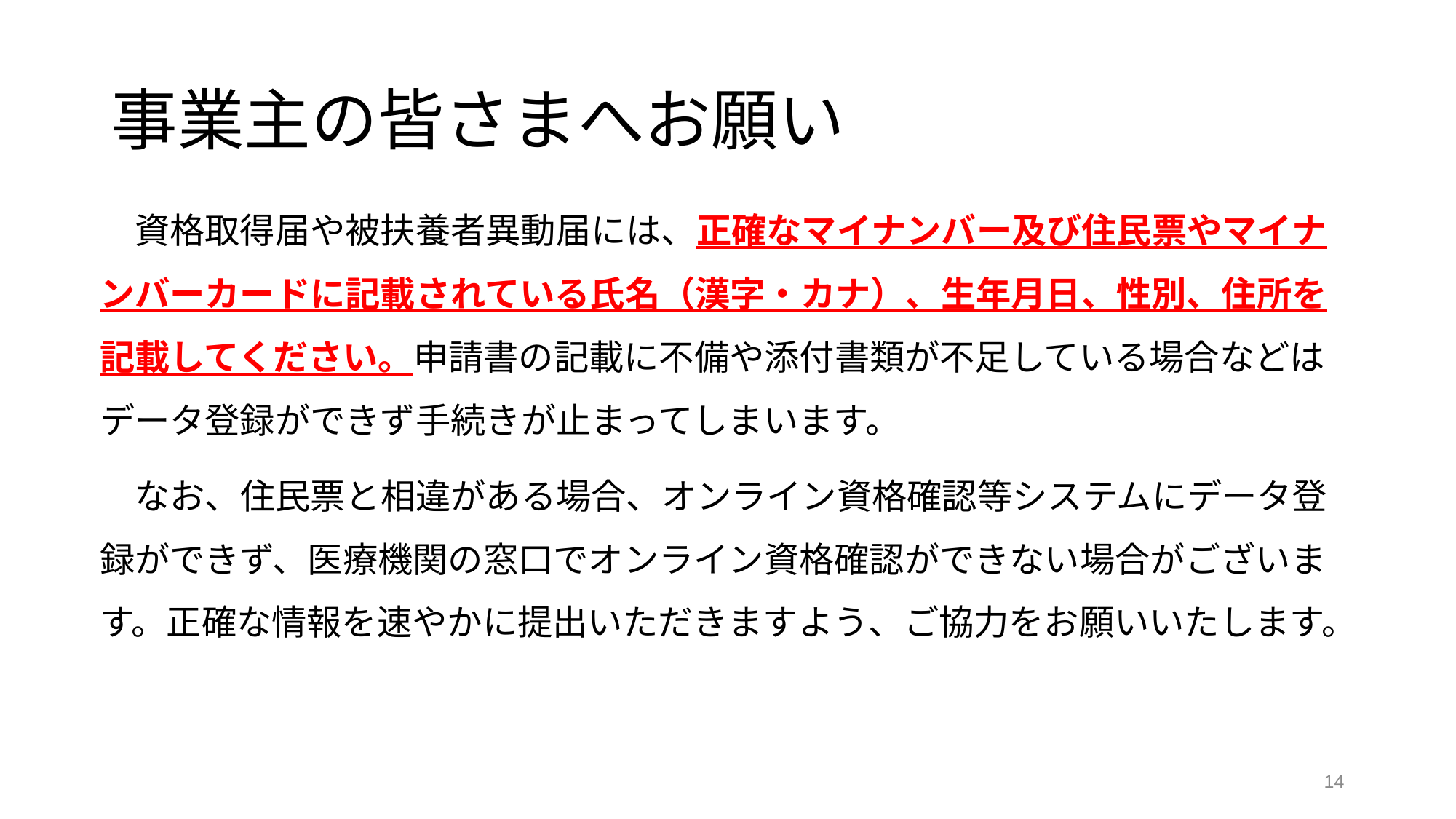

# 事業主の皆さまへお願い
　資格取得届や被扶養者異動届には、正確なマイナンバー及び住民票やマイナンバーカードに記載されている氏名（漢字・カナ）、生年月日、性別、住所を記載してください。申請書の記載に不備や添付書類が不足している場合などはデータ登録ができず手続きが止まってしまいます。
　なお、住民票と相違がある場合、オンライン資格確認等システムにデータ登録ができず、医療機関の窓口でオンライン資格確認ができない場合がございます。正確な情報を速やかに提出いただきますよう、ご協力をお願いいたします。
14